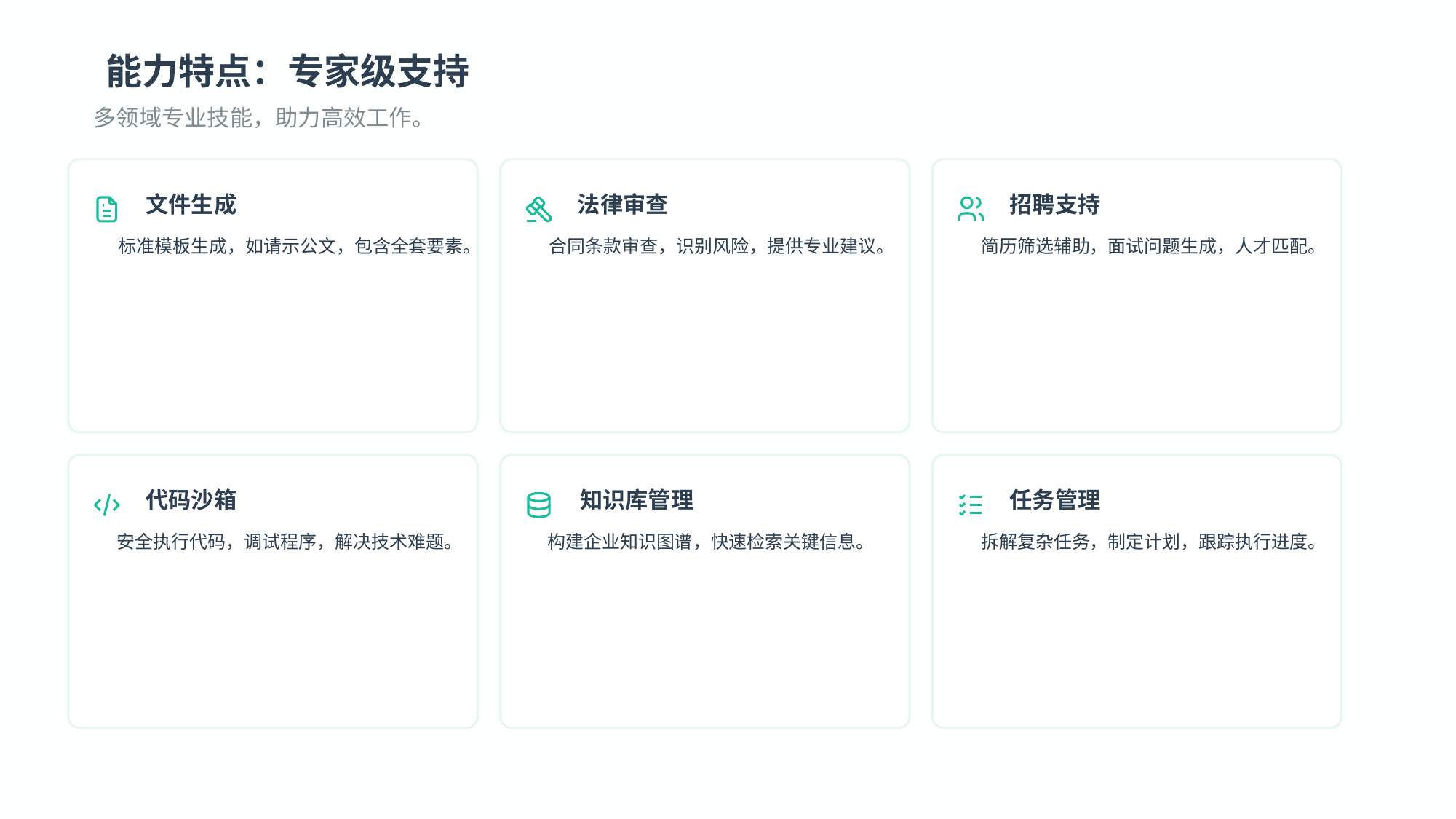

能力特点：专家级支持
多领域专业技能，助力高效工作。

文件生成

标准模板生成，如请示公文，包含全套要素。

法律审查

合同条款审查，识别风险，提供专业建议。

招聘支持

简历筛选辅助，面试问题生成，人才匹配。

代码沙箱

安全执行代码，调试程序，解决技术难题。

知识库管理

构建企业知识图谱，快速检索关键信息。

任务管理

拆解复杂任务，制定计划，跟踪执行进度。